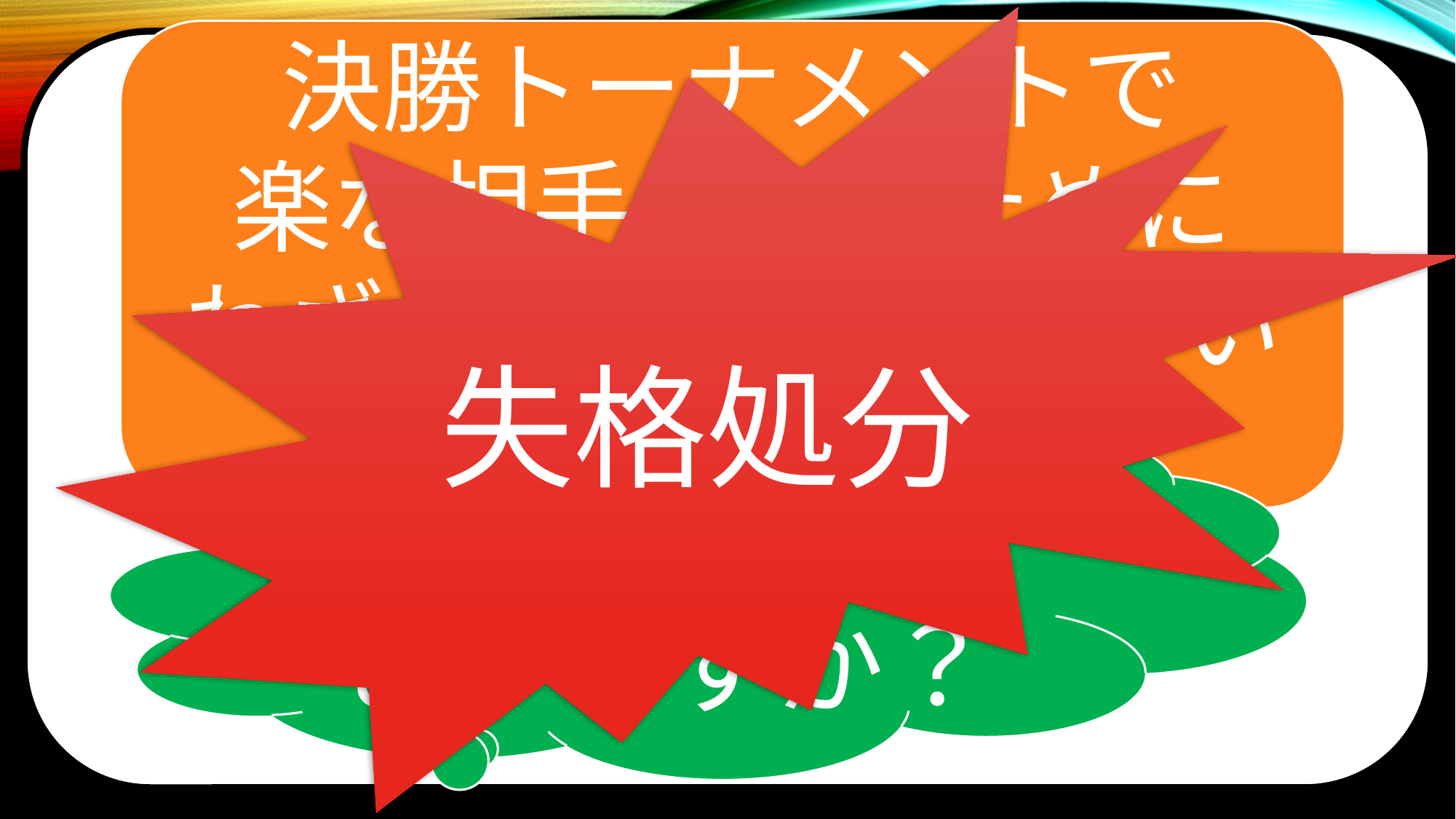

失格処分
決勝トーナメントで
楽な相手とやるために
わざと負けようとしている
2016年リオ五輪
バドミントン
無気力試合の画像
#

この作戦、
どうですか？